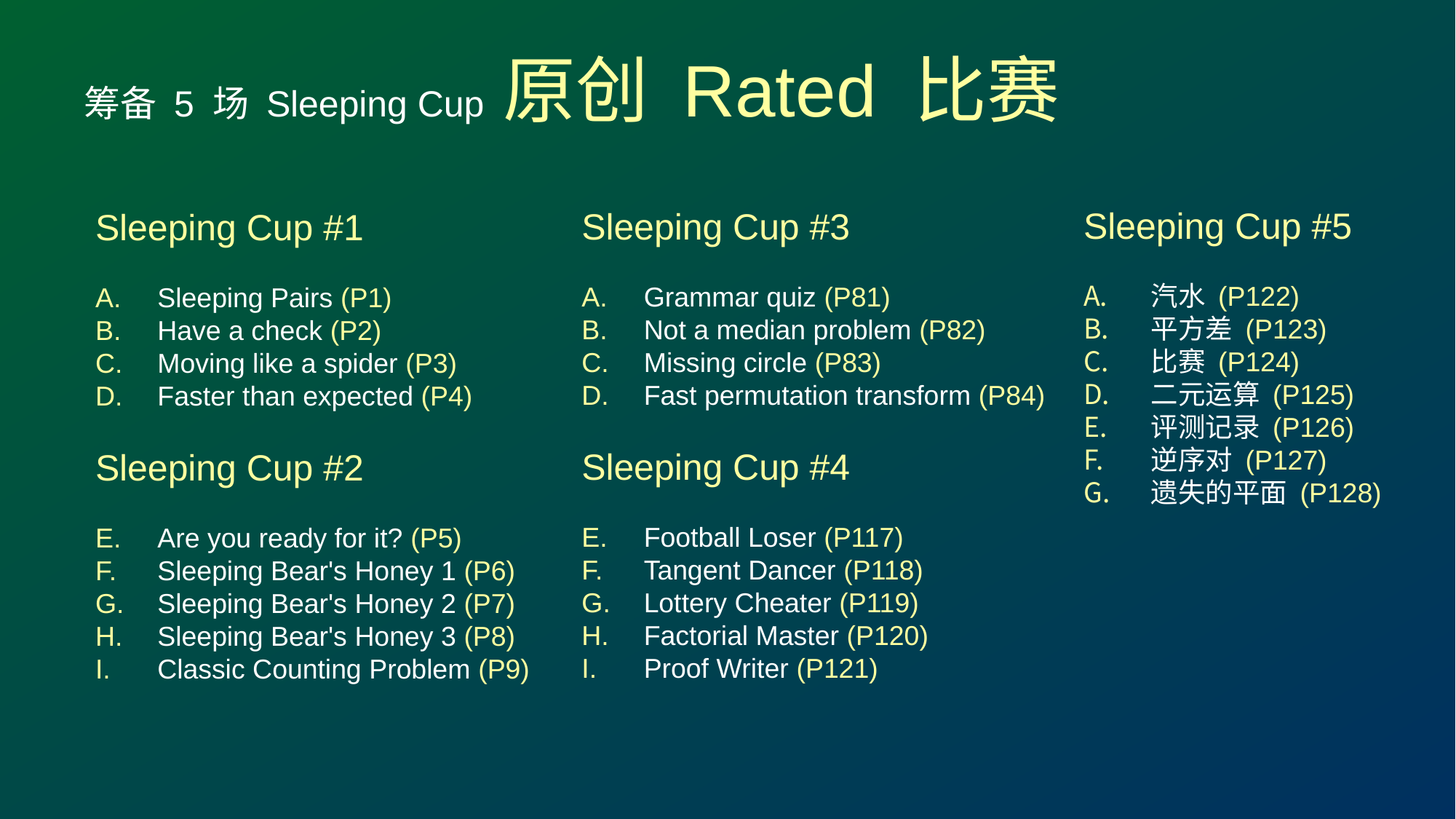

筹备 5 场 Sleeping Cup 原创 Rated 比赛
Sleeping Cup #5

 汽水 (P122)
 平方差 (P123)
 比赛 (P124)
 二元运算 (P125)
 评测记录 (P126)
 逆序对 (P127)
 遗失的平面 (P128)
Sleeping Cup #3

 Grammar quiz (P81)
 Not a median problem (P82)
 Missing circle (P83)
 Fast permutation transform (P84)

Sleeping Cup #4

 Football Loser (P117)
 Tangent Dancer (P118)
 Lottery Cheater (P119)
 Factorial Master (P120)
 Proof Writer (P121)
Sleeping Cup #1

 Sleeping Pairs (P1)
 Have a check (P2)
 Moving like a spider (P3)
 Faster than expected (P4)

Sleeping Cup #2

 Are you ready for it? (P5)
 Sleeping Bear's Honey 1 (P6)
 Sleeping Bear's Honey 2 (P7)
 Sleeping Bear's Honey 3 (P8)
 Classic Counting Problem (P9)